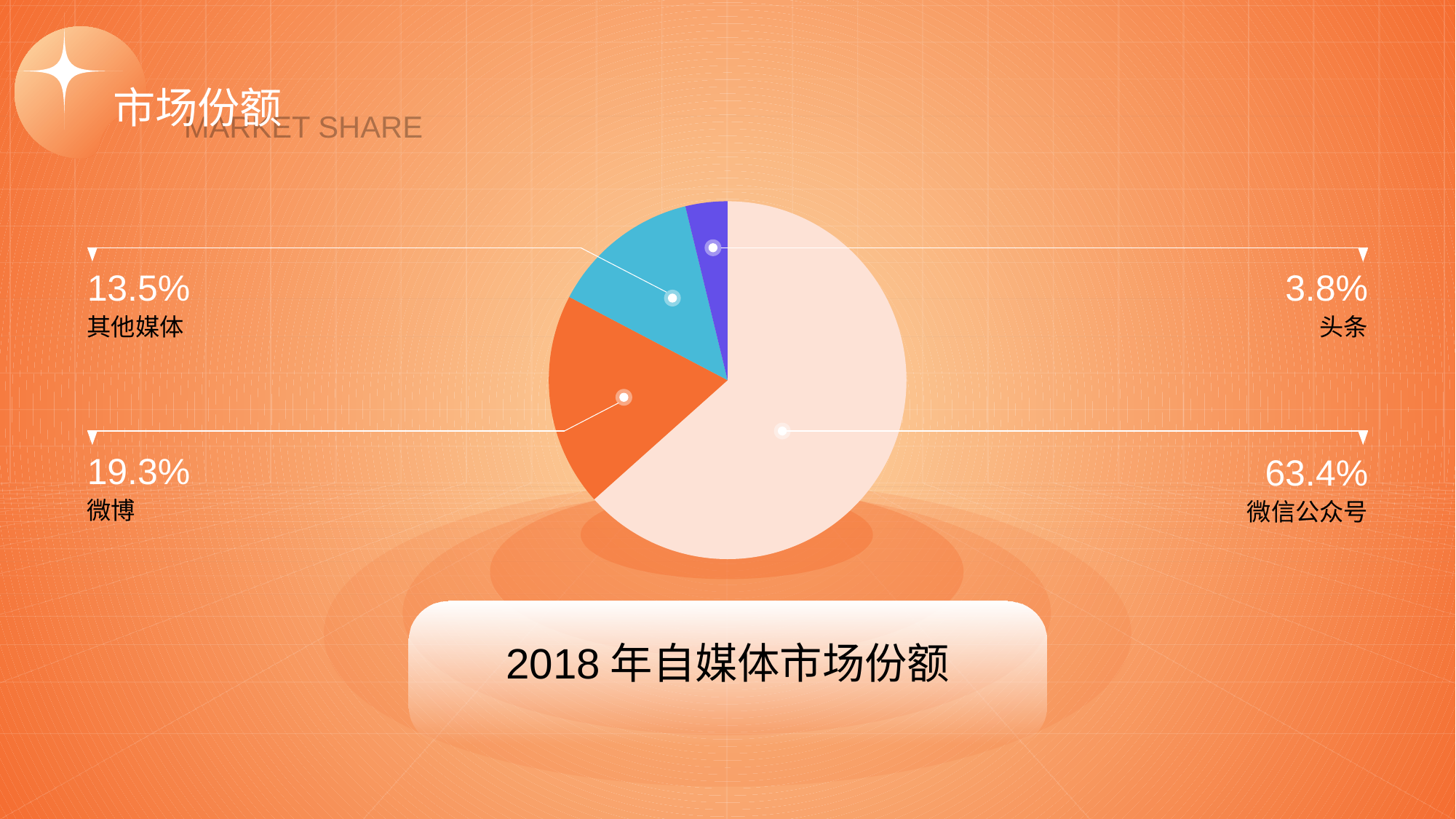

市场份额
MARKET SHARE

### Chart

| Category | 市场份额 |
|---|---|
| 微信公众号 | 0.634 |
| 微博 | 0.193 |
| 其他 | 0.135 |
| 头条 | 0.038 |

13.5%
3.8%
其他媒体
头条

19.3%
63.4%
微博
微信公众号

2018年自媒体市场份额